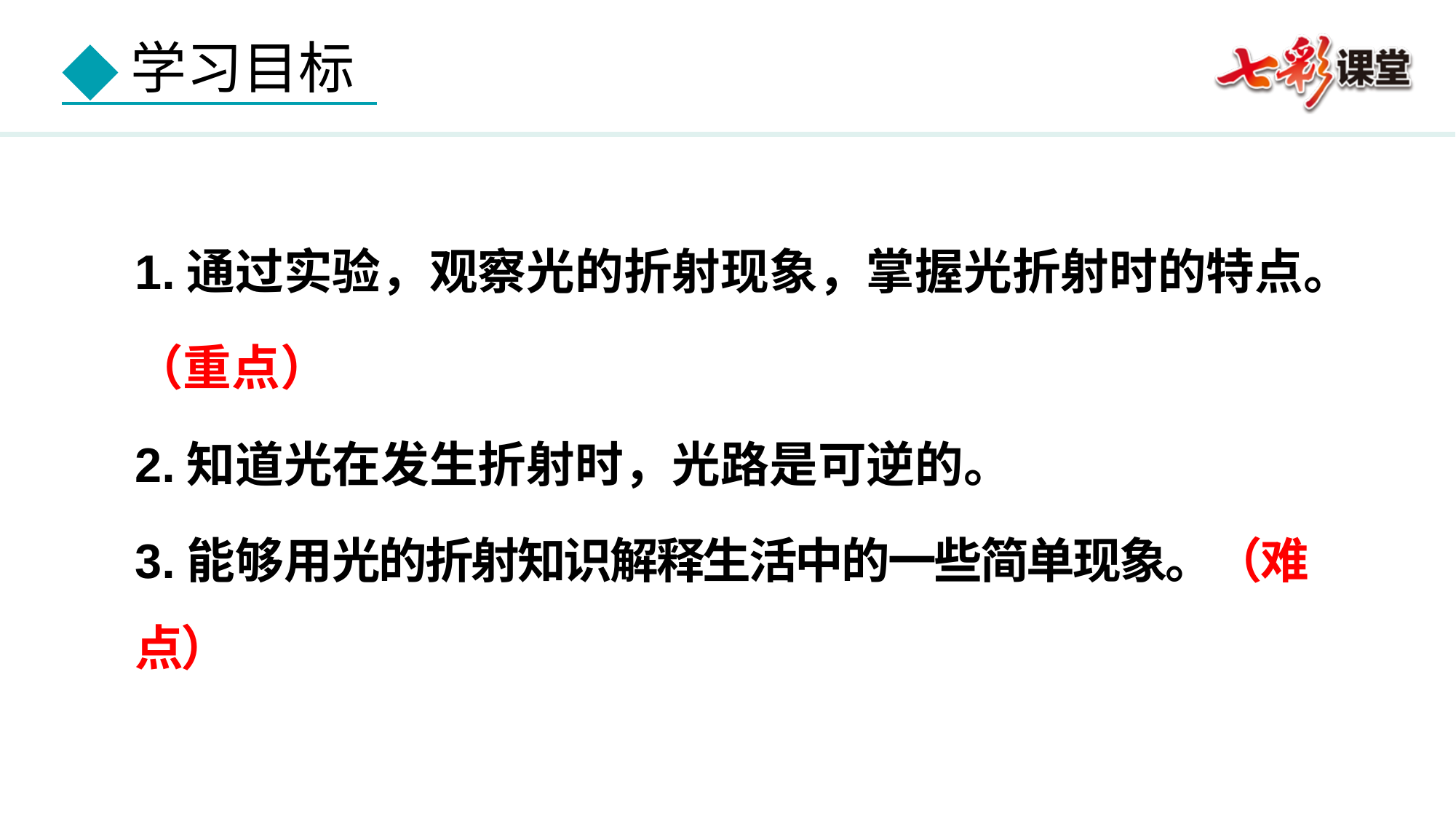

1.通过实验，观察光的折射现象，掌握光折射时的特点。
（重点）
2.知道光在发生折射时，光路是可逆的。
3.能够用光的折射知识解释生活中的一些简单现象。（难点）